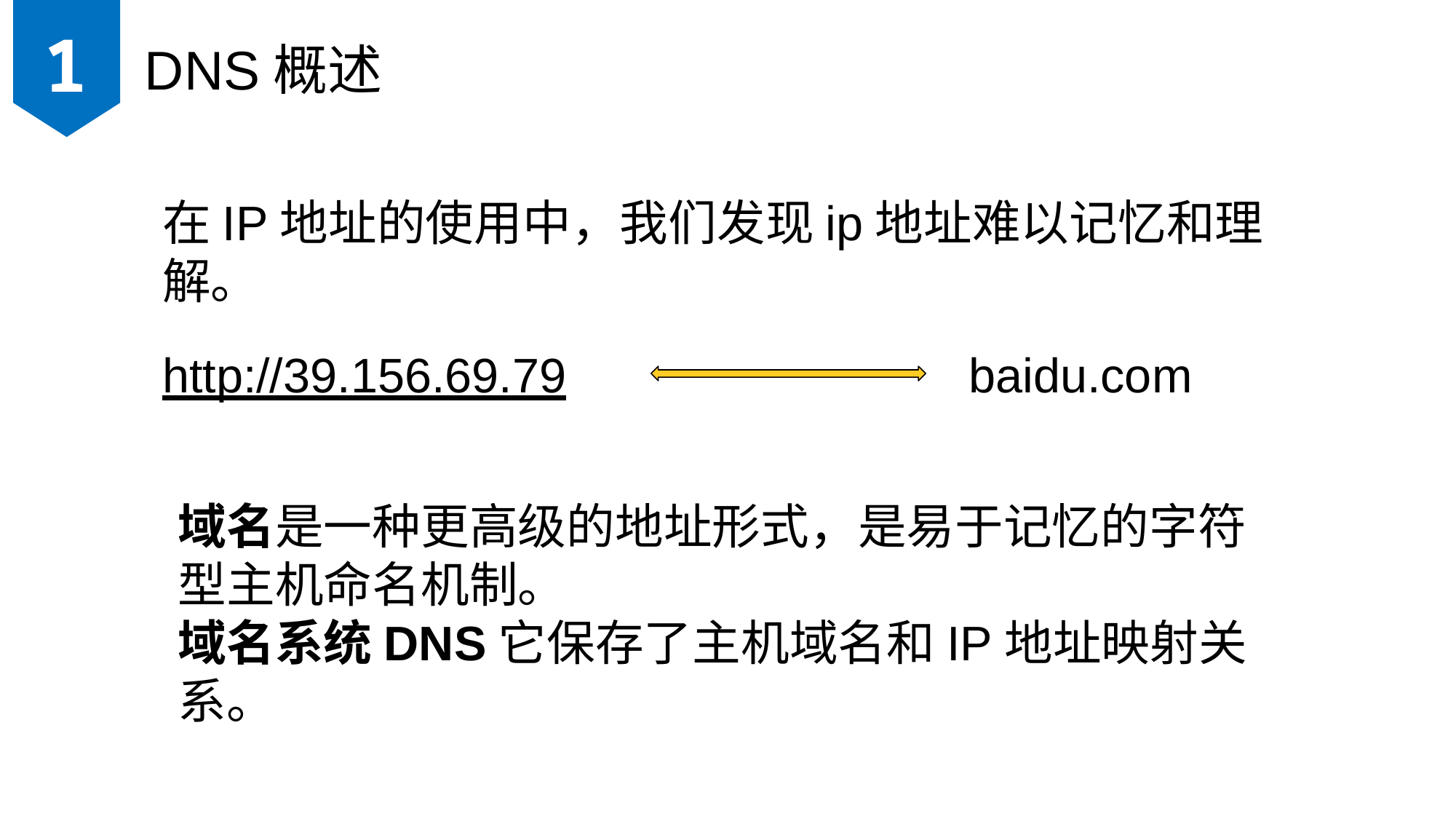

1

DNS概述
在IP地址的使用中，我们发现ip地址难以记忆和理解。
http://39.156.69.79
baidu.com

域名是一种更高级的地址形式，是易于记忆的字符型主机命名机制。
域名系统DNS它保存了主机域名和IP地址映射关系。